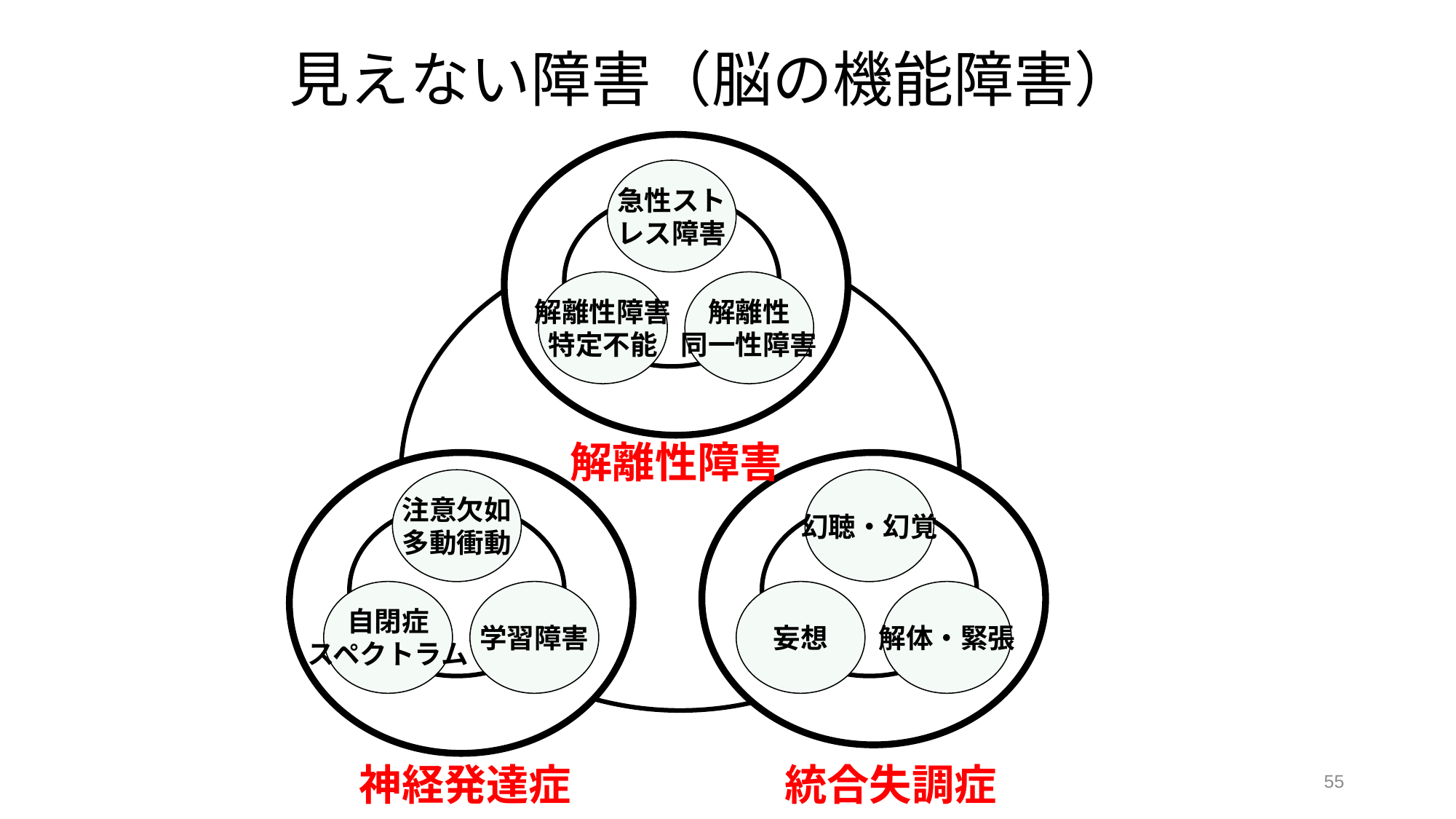

# 見えない障害（脳の機能障害）

急性スト
レス障害

解離性障害
特定不能
解離性
同一性障害
解離性障害

注意欠如
多動衝動

自閉症
スペクトラム
学習障害
幻聴・幻覚

妄想
解体・緊張
55
神経発達症
統合失調症